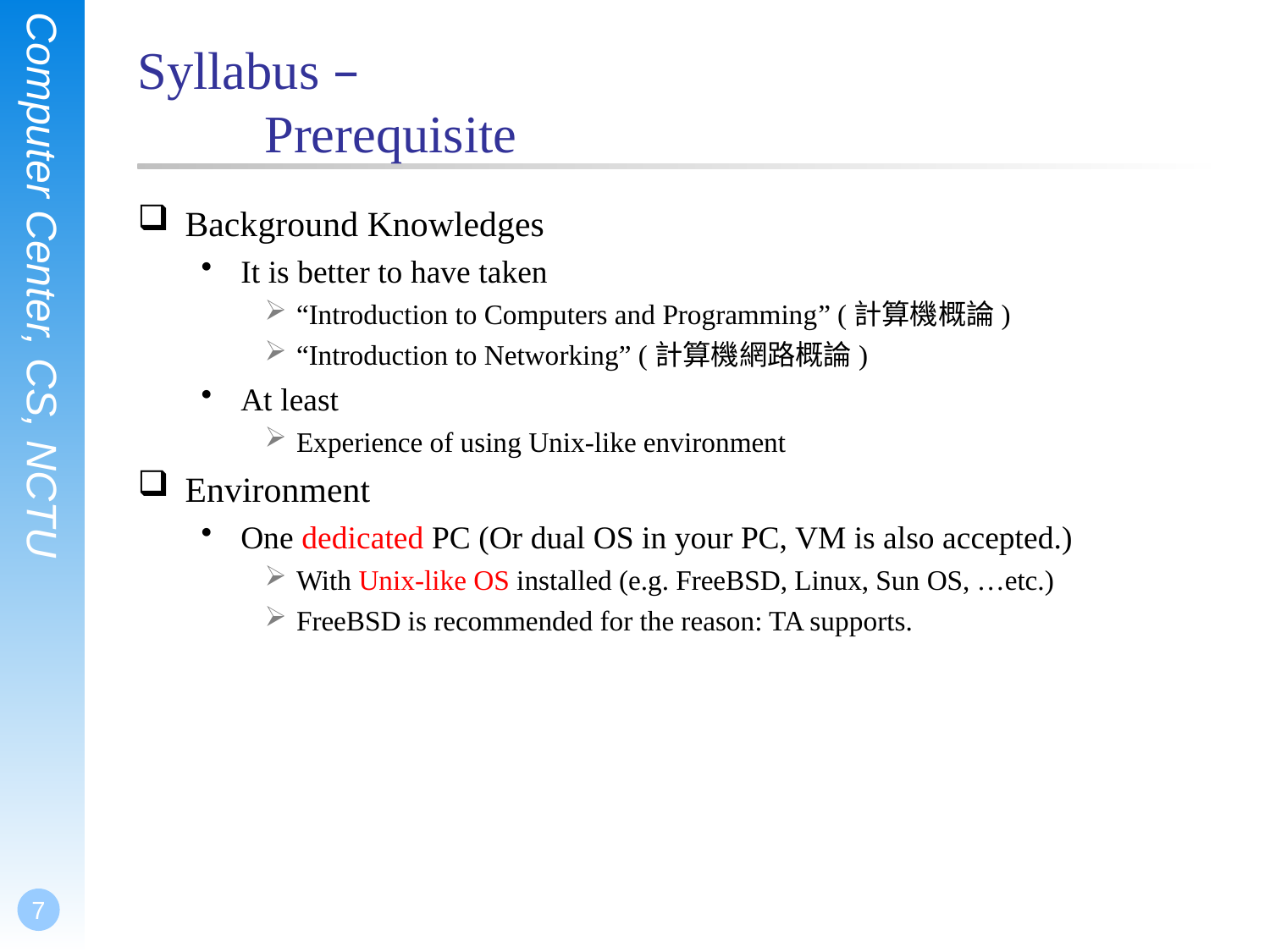

# Syllabus – Prerequisite
Background Knowledges
It is better to have taken
“Introduction to Computers and Programming” (計算機概論)
“Introduction to Networking” (計算機網路概論)
At least
Experience of using Unix-like environment
Environment
One dedicated PC (Or dual OS in your PC, VM is also accepted.)
With Unix-like OS installed (e.g. FreeBSD, Linux, Sun OS, …etc.)
FreeBSD is recommended for the reason: TA supports.